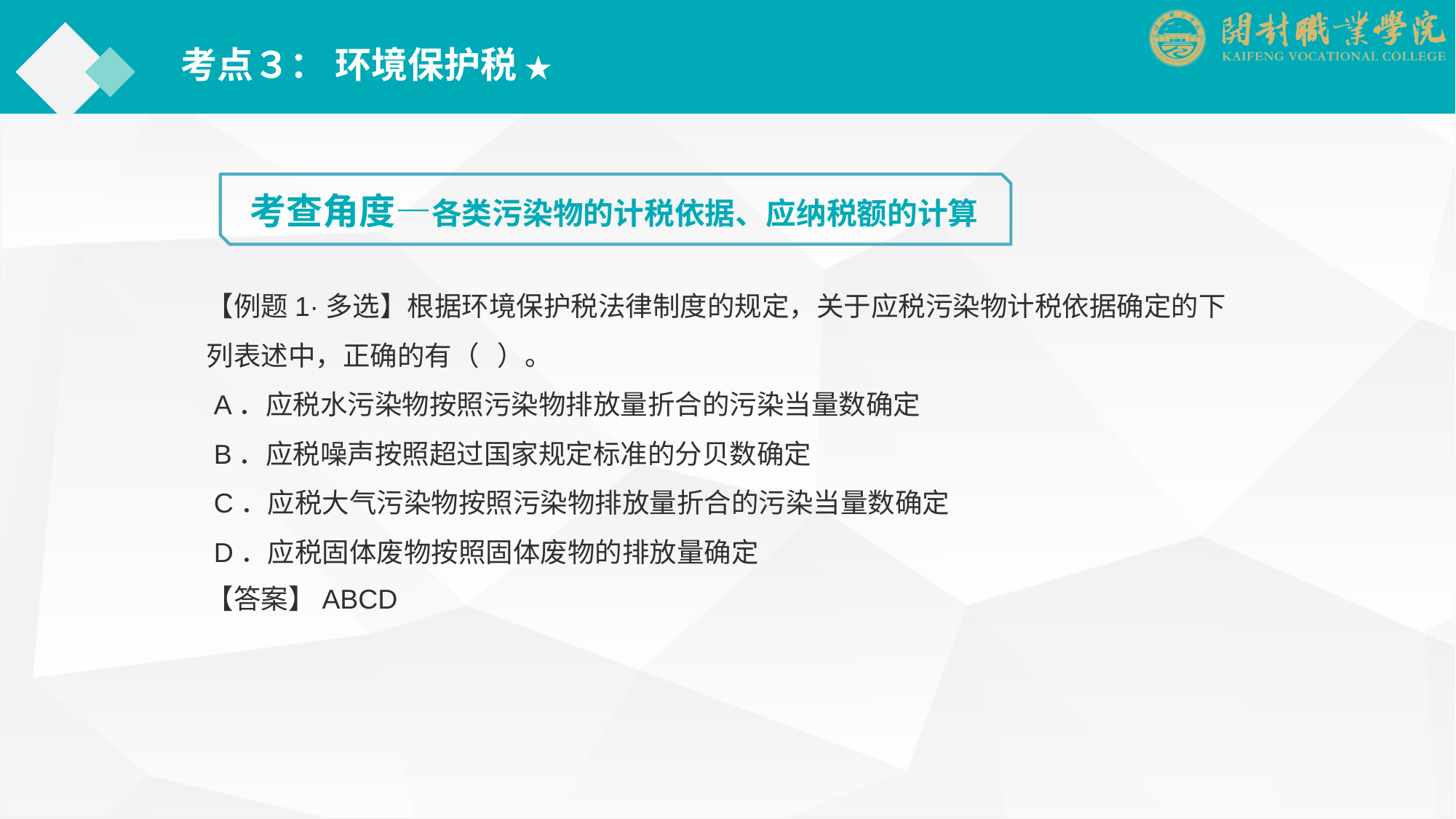

考点３： 环境保护税 ★

考查角度—各类污染物的计税依据、应纳税额的计算
【例题1·多选】根据环境保护税法律制度的规定，关于应税污染物计税依据确定的下列表述中，正确的有（   ）。
 A．应税水污染物按照污染物排放量折合的污染当量数确定
 B．应税噪声按照超过国家规定标准的分贝数确定
 C．应税大气污染物按照污染物排放量折合的污染当量数确定
 D．应税固体废物按照固体废物的排放量确定
【答案】ABCD